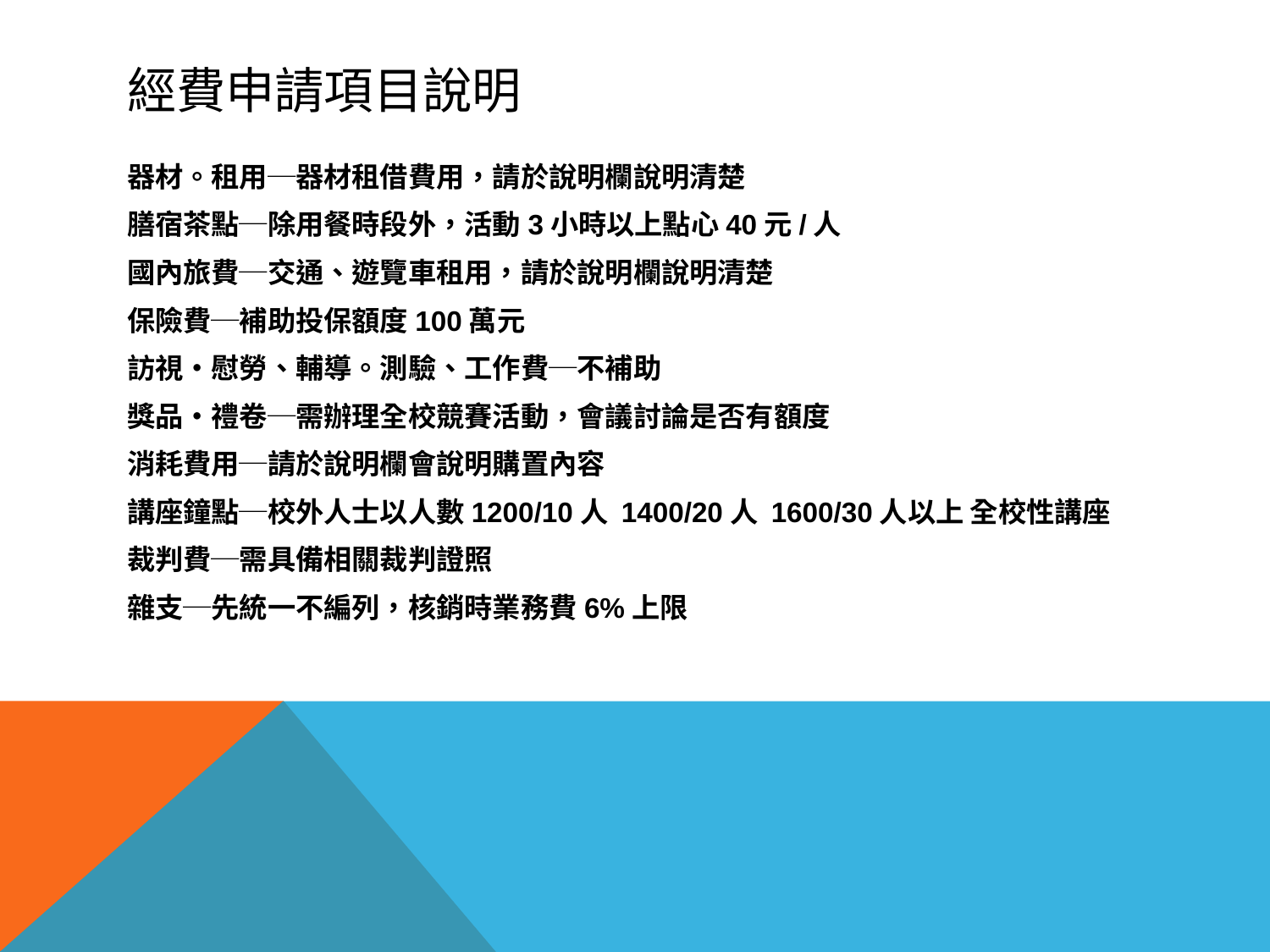

# 經費申請項目說明
器材。租用─器材租借費用，請於說明欄說明清楚
膳宿茶點─除用餐時段外，活動3小時以上點心40元/人
國內旅費─交通、遊覽車租用，請於說明欄說明清楚
保險費─補助投保額度100萬元
訪視‧慰勞、輔導。測驗、工作費─不補助
獎品‧禮卷─需辦理全校競賽活動，會議討論是否有額度
消耗費用─請於說明欄會說明購置內容
講座鐘點─校外人士以人數1200/10人 1400/20人 1600/30人以上 全校性講座
裁判費─需具備相關裁判證照
雜支─先統一不編列，核銷時業務費6%上限